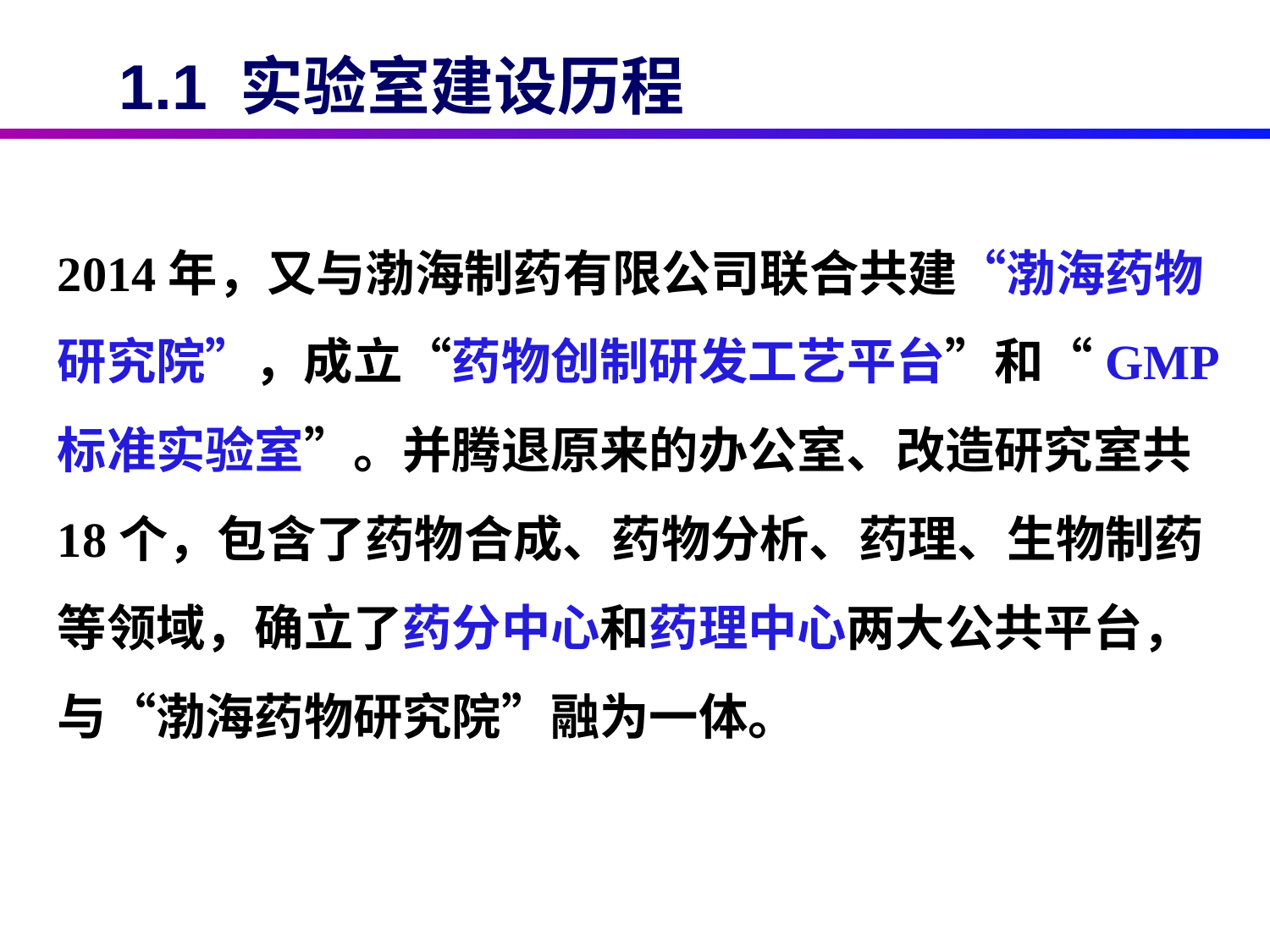

1.1 实验室建设历程

2014年，又与渤海制药有限公司联合共建“渤海药物研究院”，成立“药物创制研发工艺平台”和“GMP标准实验室”。并腾退原来的办公室、改造研究室共18个，包含了药物合成、药物分析、药理、生物制药等领域，确立了药分中心和药理中心两大公共平台，与“渤海药物研究院”融为一体。